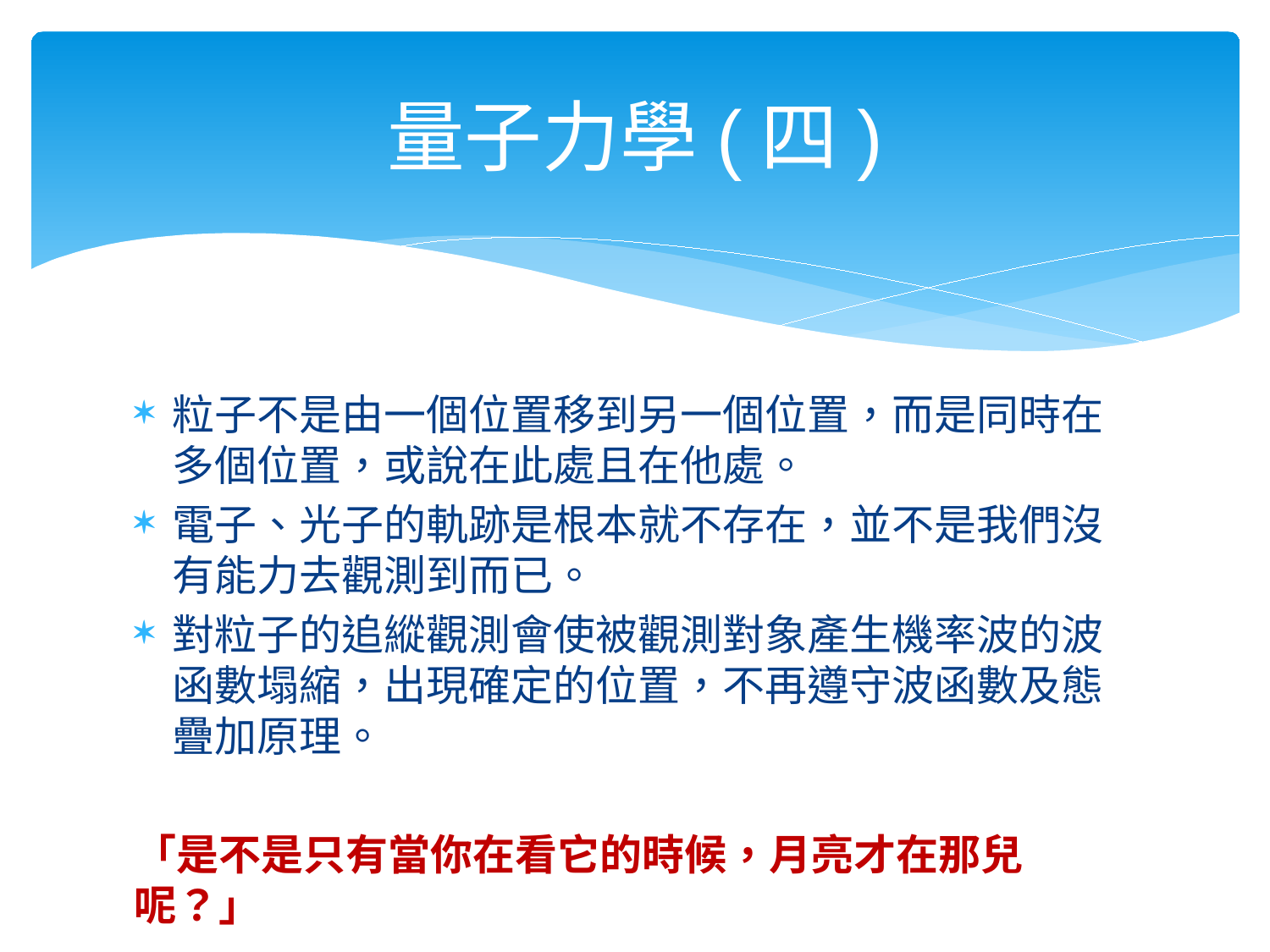

# 量子力學(四)
粒子不是由一個位置移到另一個位置，而是同時在多個位置，或說在此處且在他處。
電子、光子的軌跡是根本就不存在，並不是我們沒有能力去觀測到而已。
對粒子的追縱觀測會使被觀測對象產生機率波的波函數塌縮，出現確定的位置，不再遵守波函數及態疊加原理。

「是不是只有當你在看它的時候，月亮才在那兒呢？」